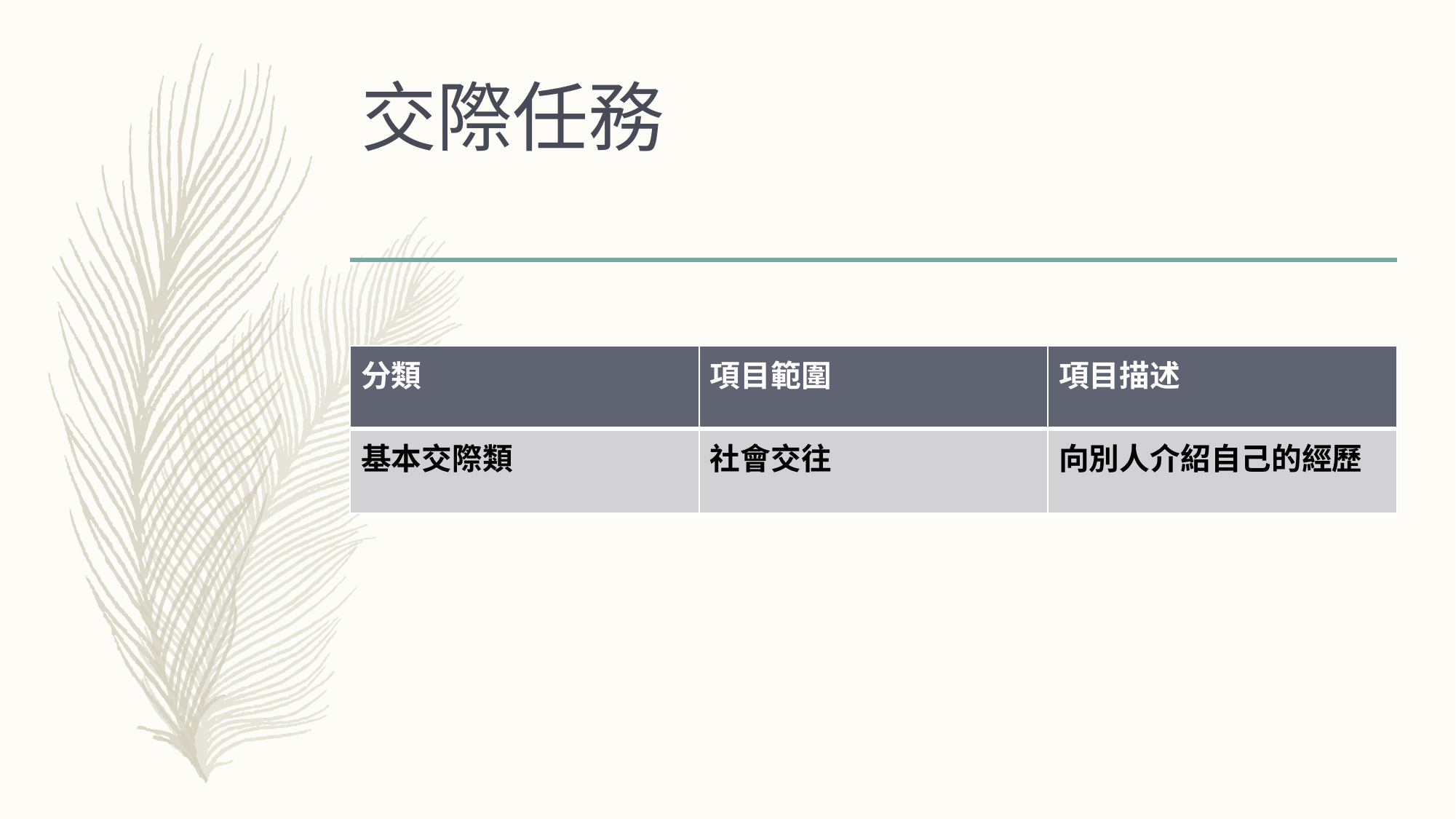

# 交際任務

| 分類 | 項目範圍 | 項目描述 |
| --- | --- | --- |
| 基本交際類 | 社會交往 | 向別人介紹自己的經歷 |